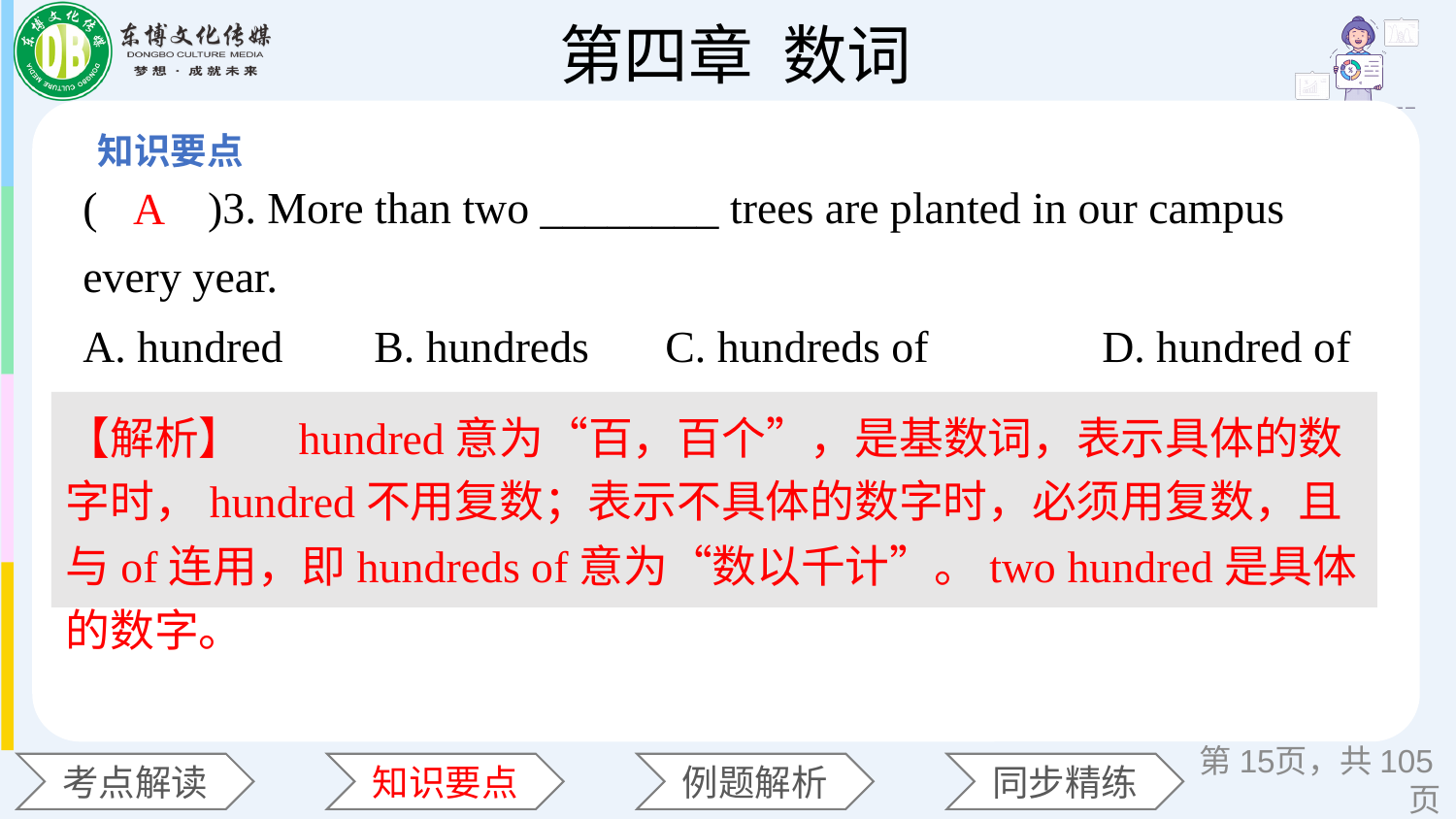

(　　)3. More than two ________ trees are planted in our campus every year.
A. hundred    	B. hundreds    	C. hundreds of    	D. hundred of

A
【解析】　hundred意为“百，百个”，是基数词，表示具体的数字时，hundred不用复数；表示不具体的数字时，必须用复数，且与of连用，即hundreds of意为“数以千计”。two hundred是具体的数字。
第15页，共105页